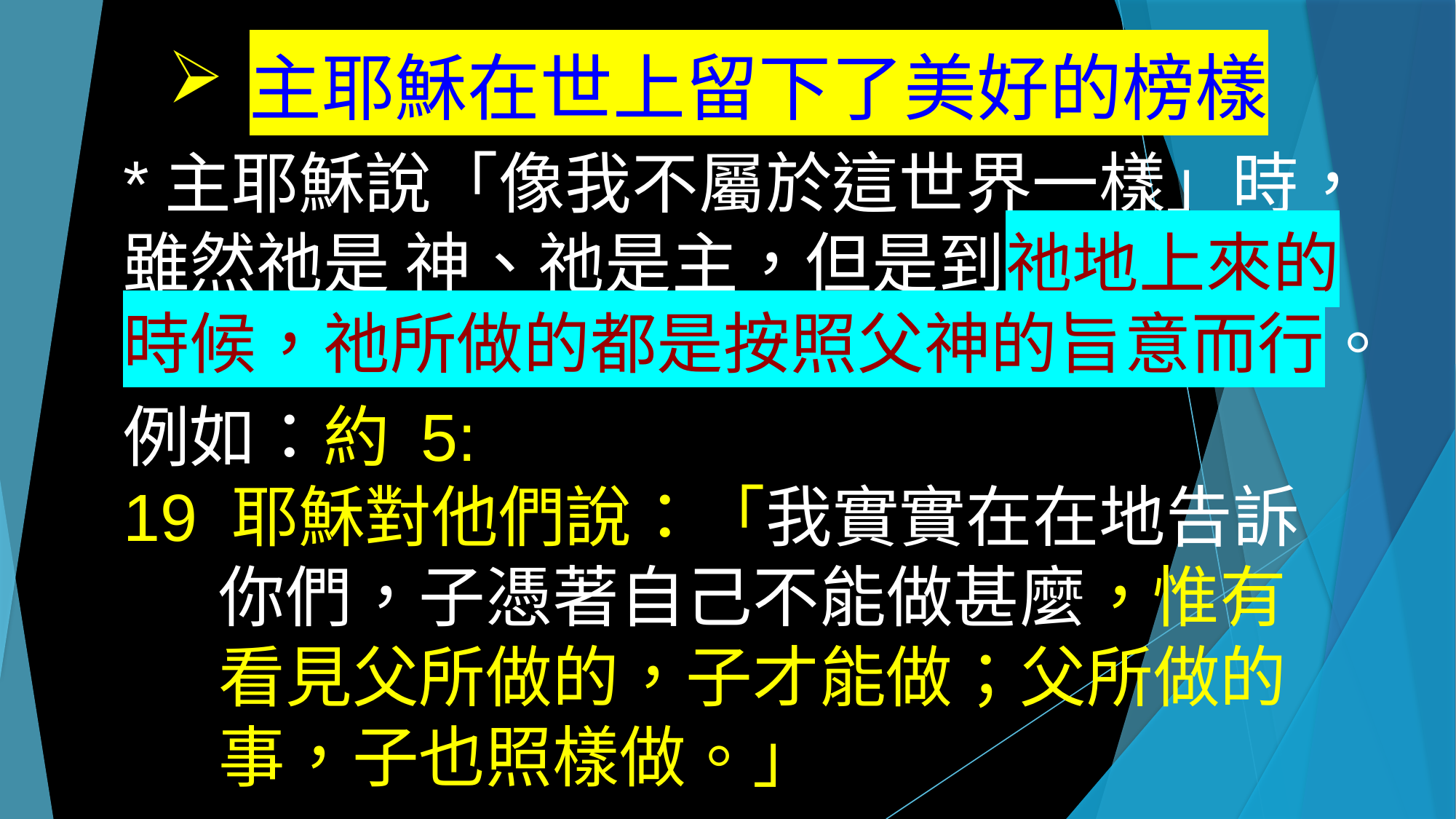

主耶穌在世上留下了美好的榜樣
*主耶穌說「像我不屬於這世界一樣」時，雖然祂是 神、祂是主，但是到祂地上來的時候，祂所做的都是按照父神的旨意而行。
例如：約 5:
19 耶穌對他們說：「我實實在在地告訴你們，子憑著自己不能做甚麼，惟有看見父所做的，子才能做；父所做的事，子也照樣做。」